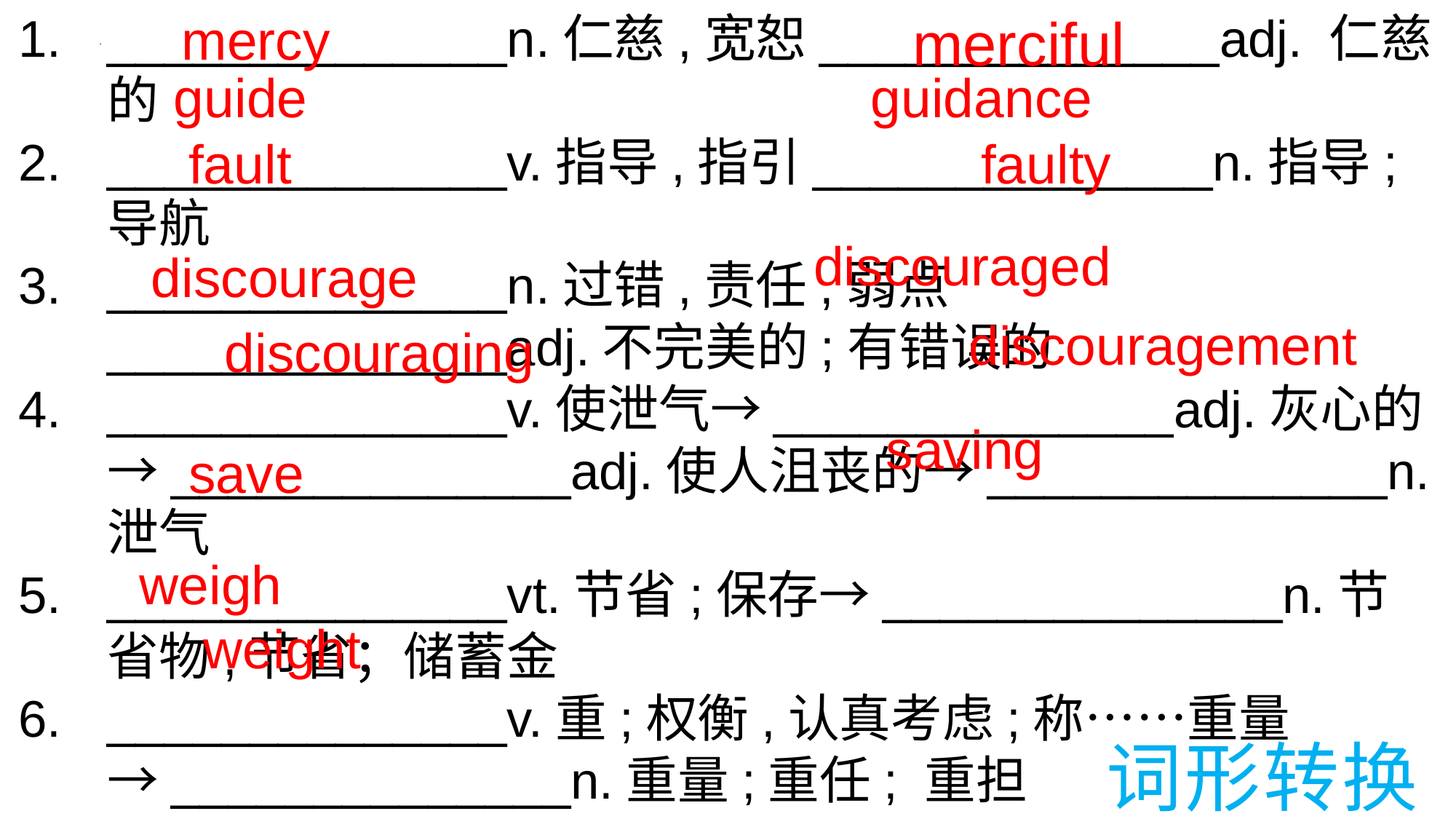

______________n.仁慈,宽恕______________adj. 仁慈的
______________v.指导,指引______________n.指导;导航
______________n.过错,责任,弱点______________adj.不完美的;有错误的
______________v.使泄气→______________adj.灰心的→______________adj.使人沮丧的→______________n. 泄气
______________vt.节省;保存→______________n.节省物,节省；储蓄金
______________v.重;权衡,认真考虑;称……重量→______________n.重量;重任; 重担
mercy
merciful
guide
guidance
0
fault
faulty
discouraged
discourage
discouragement
discouraging
saving
save
weigh
weight
词形转换